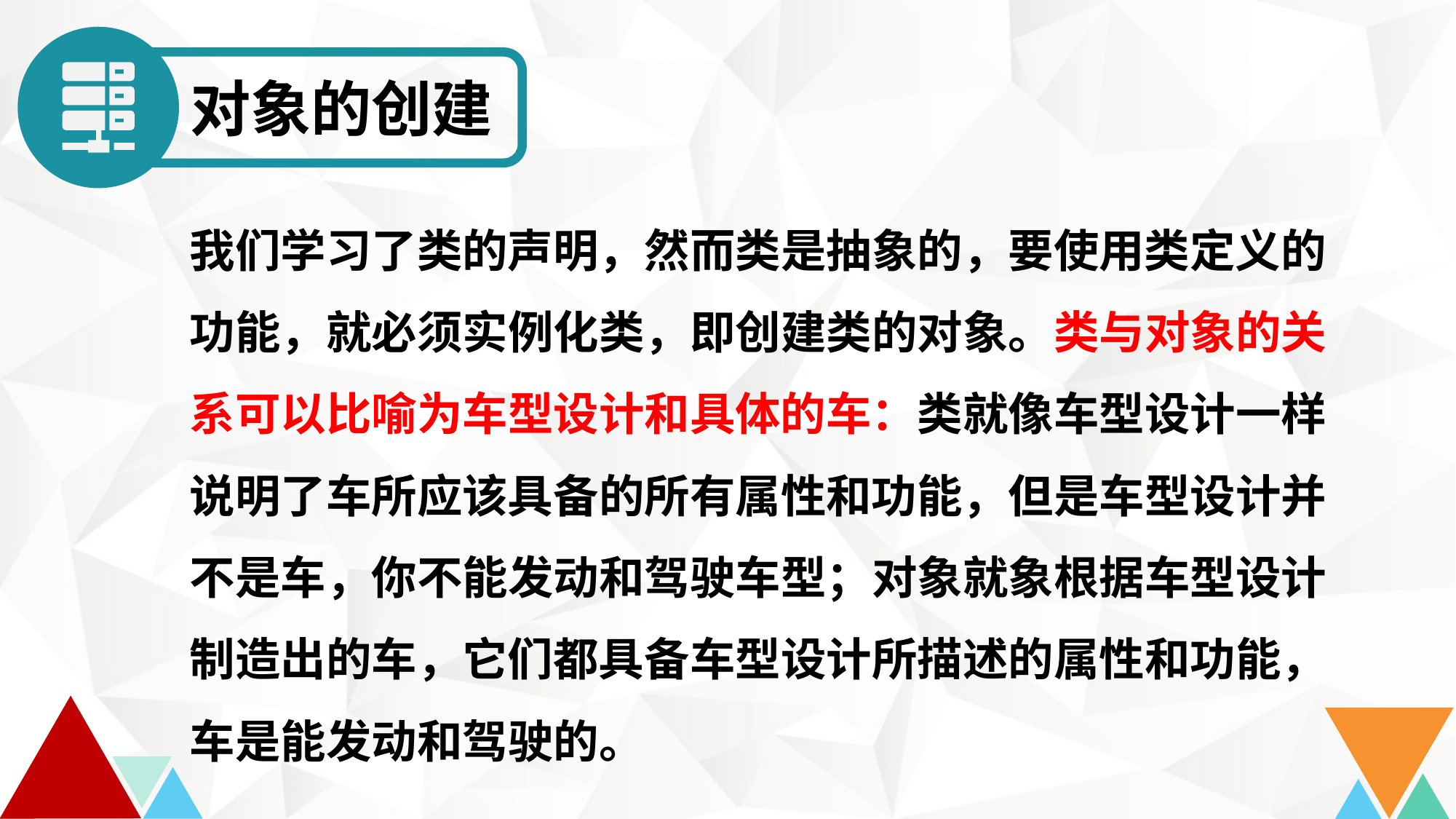

对象的创建
我们学习了类的声明，然而类是抽象的，要使用类定义的功能，就必须实例化类，即创建类的对象。类与对象的关系可以比喻为车型设计和具体的车：类就像车型设计一样说明了车所应该具备的所有属性和功能，但是车型设计并不是车，你不能发动和驾驶车型；对象就象根据车型设计制造出的车，它们都具备车型设计所描述的属性和功能，车是能发动和驾驶的。